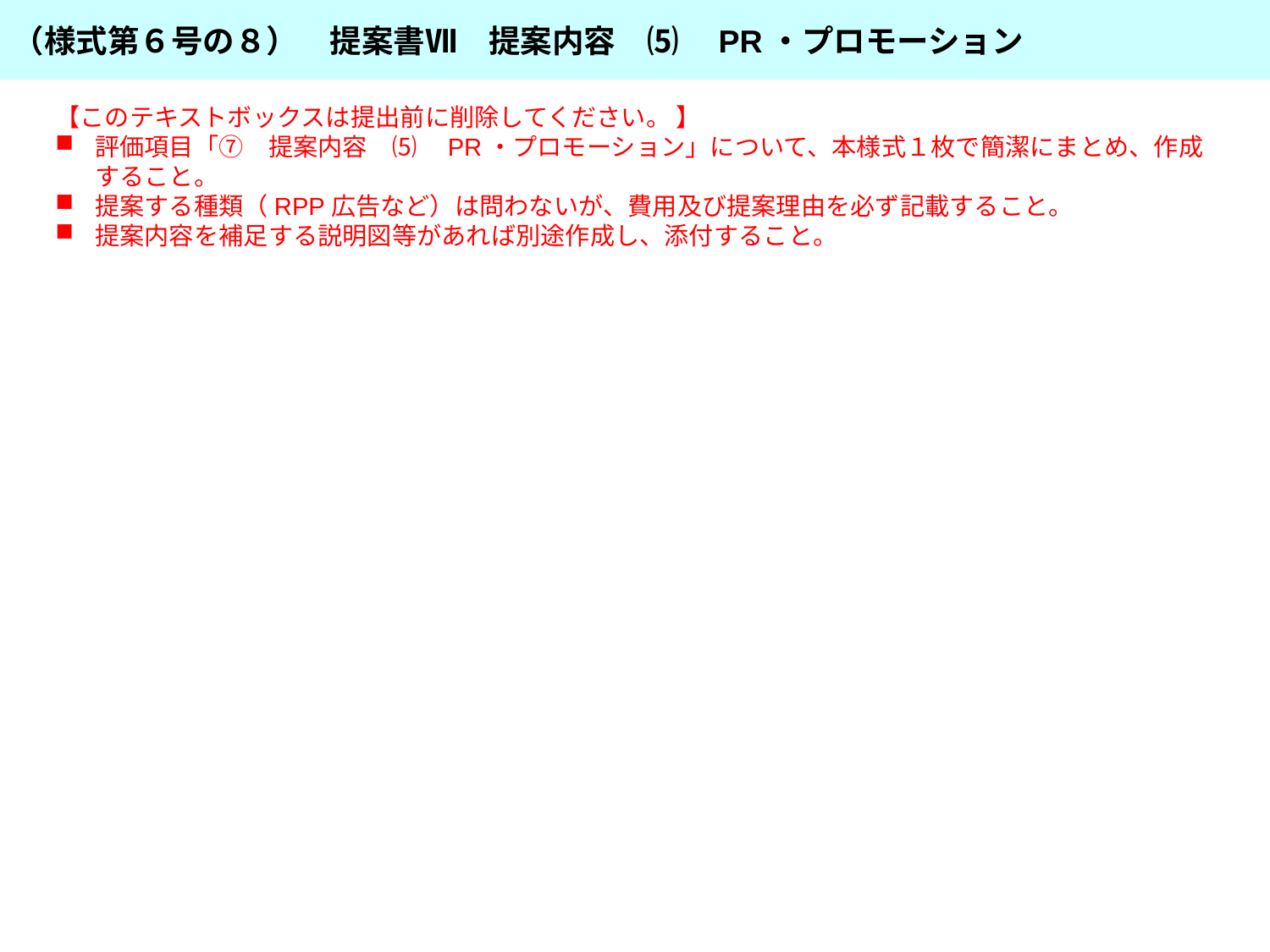

（様式第６号の８）　提案書Ⅶ　提案内容　⑸　PR・プロモーション
【このテキストボックスは提出前に削除してください。 】
評価項目「⑦　提案内容　⑸　PR・プロモーション」について、本様式１枚で簡潔にまとめ、作成すること。
提案する種類（RPP広告など）は問わないが、費用及び提案理由を必ず記載すること。
提案内容を補足する説明図等があれば別途作成し、添付すること。